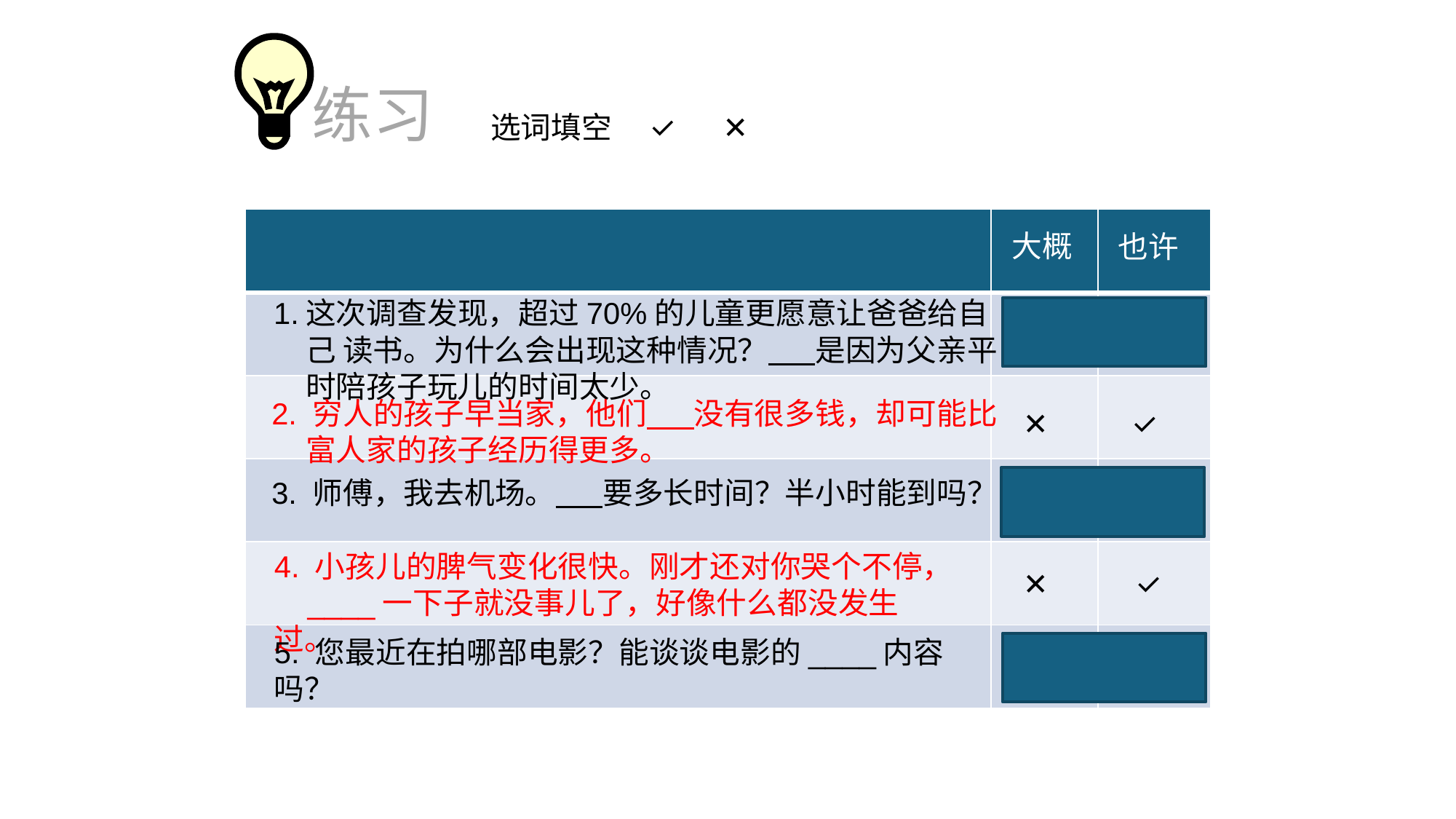

练习
选词填空
✓
✕
|  |  |  |
| --- | --- | --- |
|  |  |  |
|  |  |  |
|  |  |  |
|  |  |  |
|  |  |  |
大概
也许
这次调查发现，超过70%的儿童更愿意让爸爸给自己 读书。为什么会出现这种情况？       是因为父亲平时陪孩子玩儿的时间太少。

✓
✓
2. 穷人的孩子早当家，他们       没有很多钱，却可能比
    富人家的孩子经历得更多。
✕
✓

3. 师傅，我去机场。       要多长时间？半小时能到吗？
✓
✕
4. 小孩儿的脾气变化很快。刚才还对你哭个不停，
    ____一下子就没事儿了，好像什么都没发生过。
✕
✓
5. 您最近在拍哪部电影？能谈谈电影的____内容吗？

✓
✕